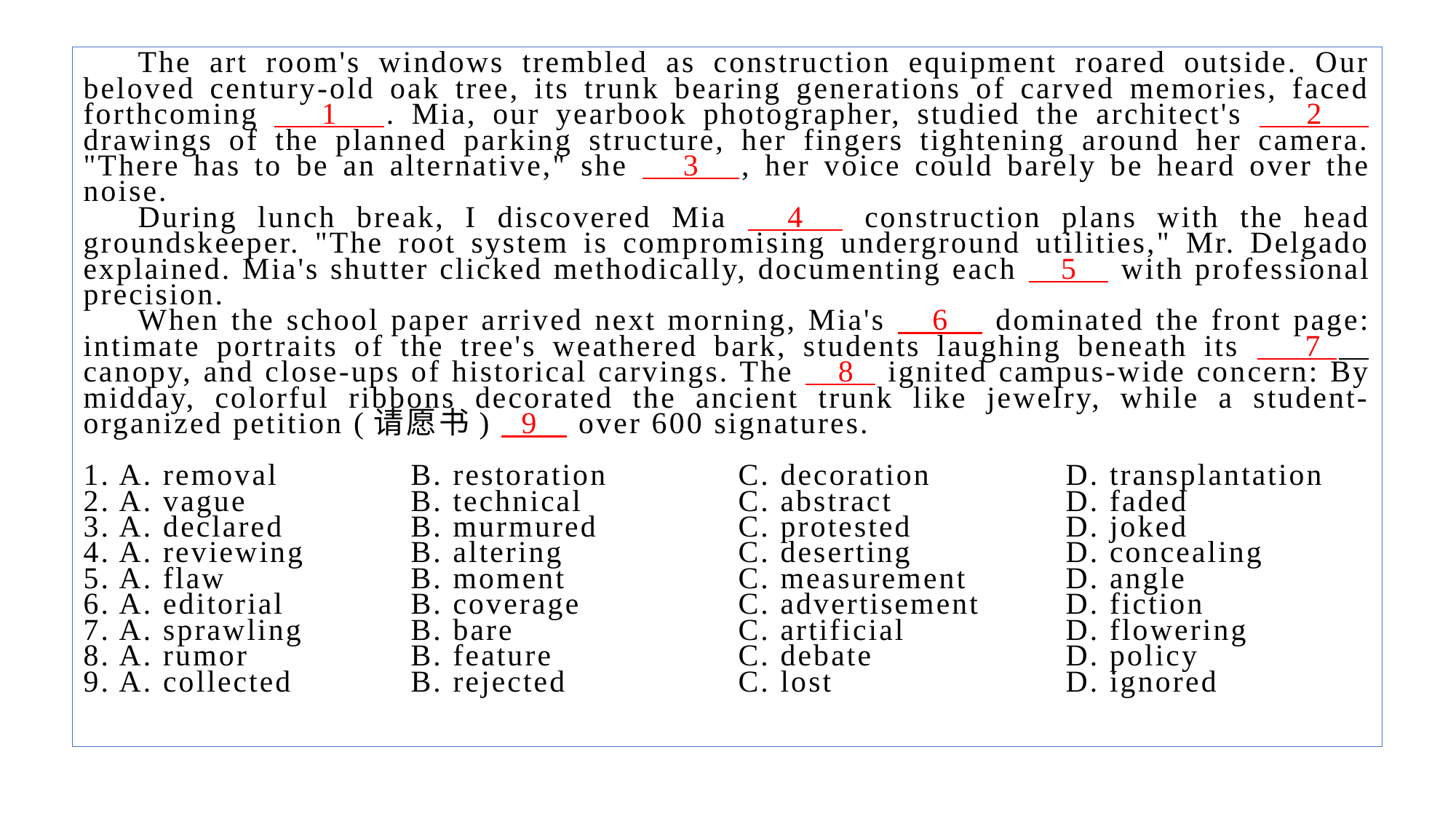

The art room's windows trembled as construction equipment roared outside. Our beloved century-old oak tree, its trunk bearing generations of carved memories, faced forthcoming    1   . Mia, our yearbook photographer, studied the architect's    2    drawings of the planned parking structure, her fingers tightening around her camera. "There has to be an alternative," she    3   , her voice could barely be heard over the noise.
During lunch break, I discovered Mia   4   construction plans with the head groundskeeper. "The root system is compromising underground utilities," Mr. Delgado explained. Mia's shutter clicked methodically, documenting each    5    with professional precision.
When the school paper arrived next morning, Mia's    6    dominated the front page: intimate portraits of the tree's weathered bark, students laughing beneath its    7    canopy, and close-ups of historical carvings. The    8   ignited campus-wide concern: By midday, colorful ribbons decorated the ancient trunk like jewelry, while a student-organized petition (请愿书)   9    over 600 signatures.

1. A. removal 		B. restoration 		C. decoration 		D. transplantation
2. A. vague 		B. technical 		C. abstract 		D. faded
3. A. declared 		B. murmured 		C. protested 		D. joked
4. A. reviewing 	B. altering 		C. deserting 		D. concealing
5. A. flaw 		B. moment 		C. measurement 	D. angle
6. A. editorial 		B. coverage 		C. advertisement 	D. fiction
7. A. sprawling 	B. bare 		C. artificial 		D. flowering
8. A. rumor 		B. feature 		C. debate 		D. policy
9. A. collected 	B. rejected 		C. lost 			D. ignored